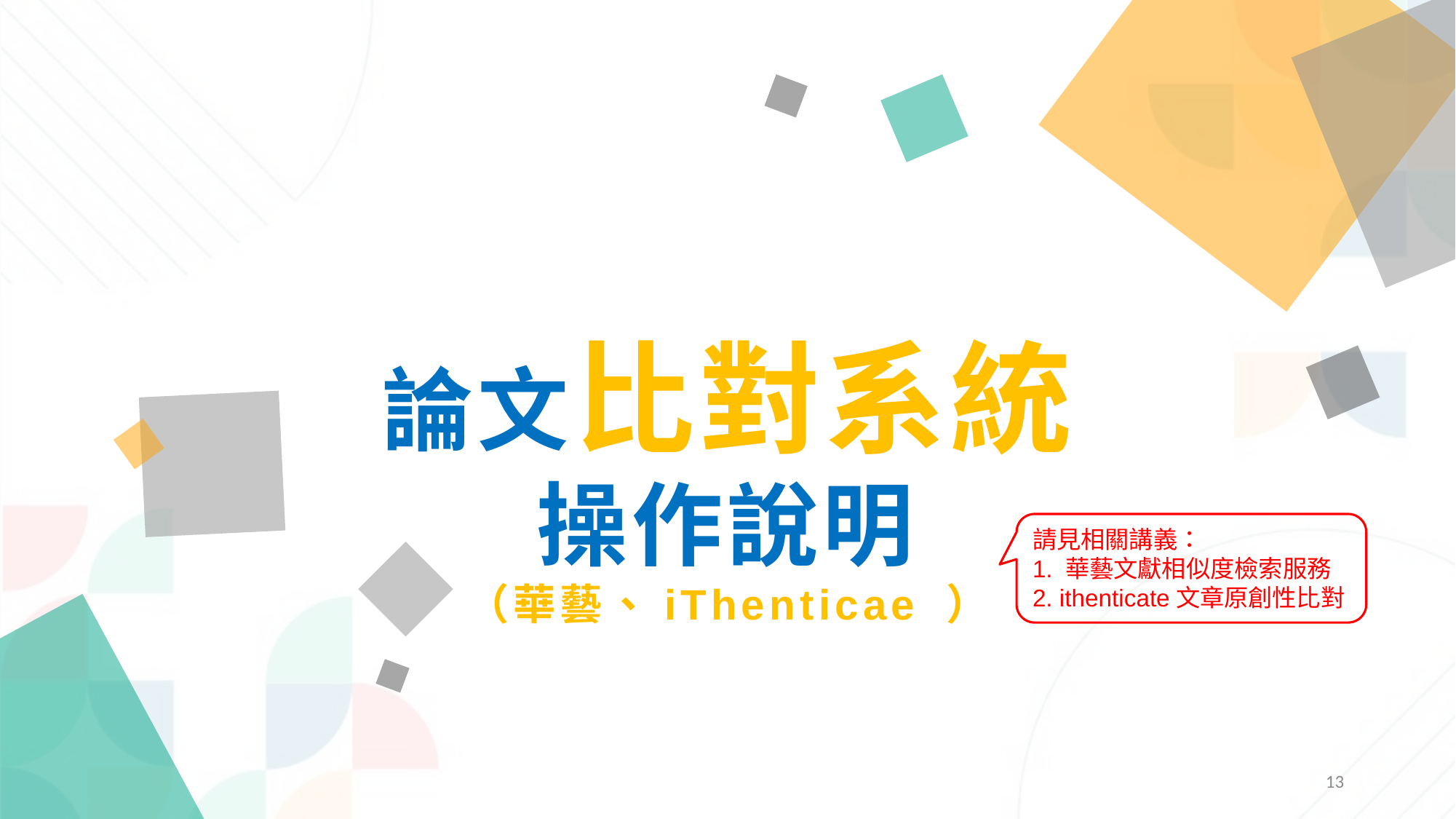

論文比對系統
操作說明
（華藝、iThenticae ）

請見相關講義：
1. 華藝文獻相似度檢索服務
2. ithenticate文章原創性比對

13